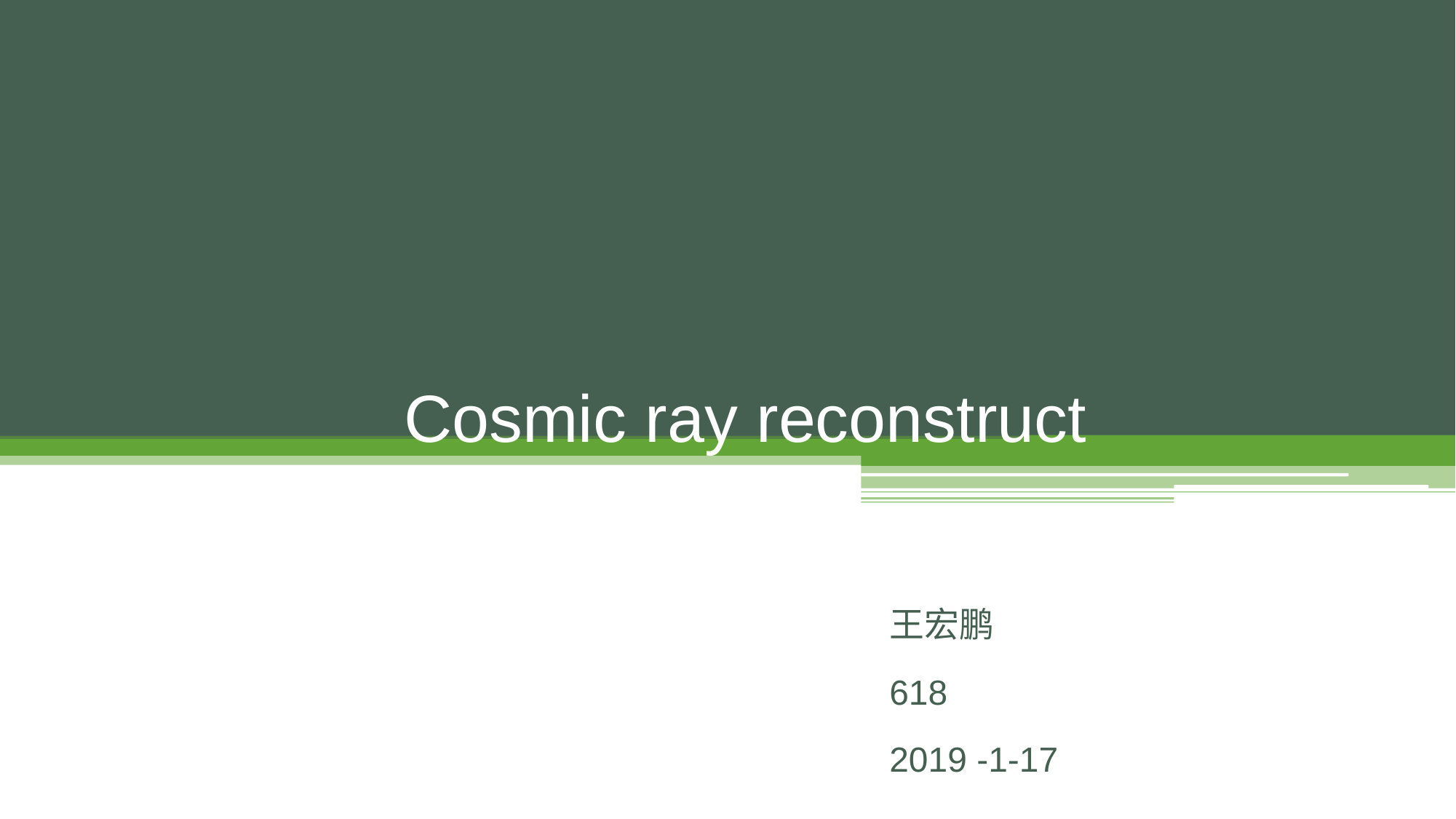

# Cosmic ray reconstruct
王宏鹏
618
2019 -1-17